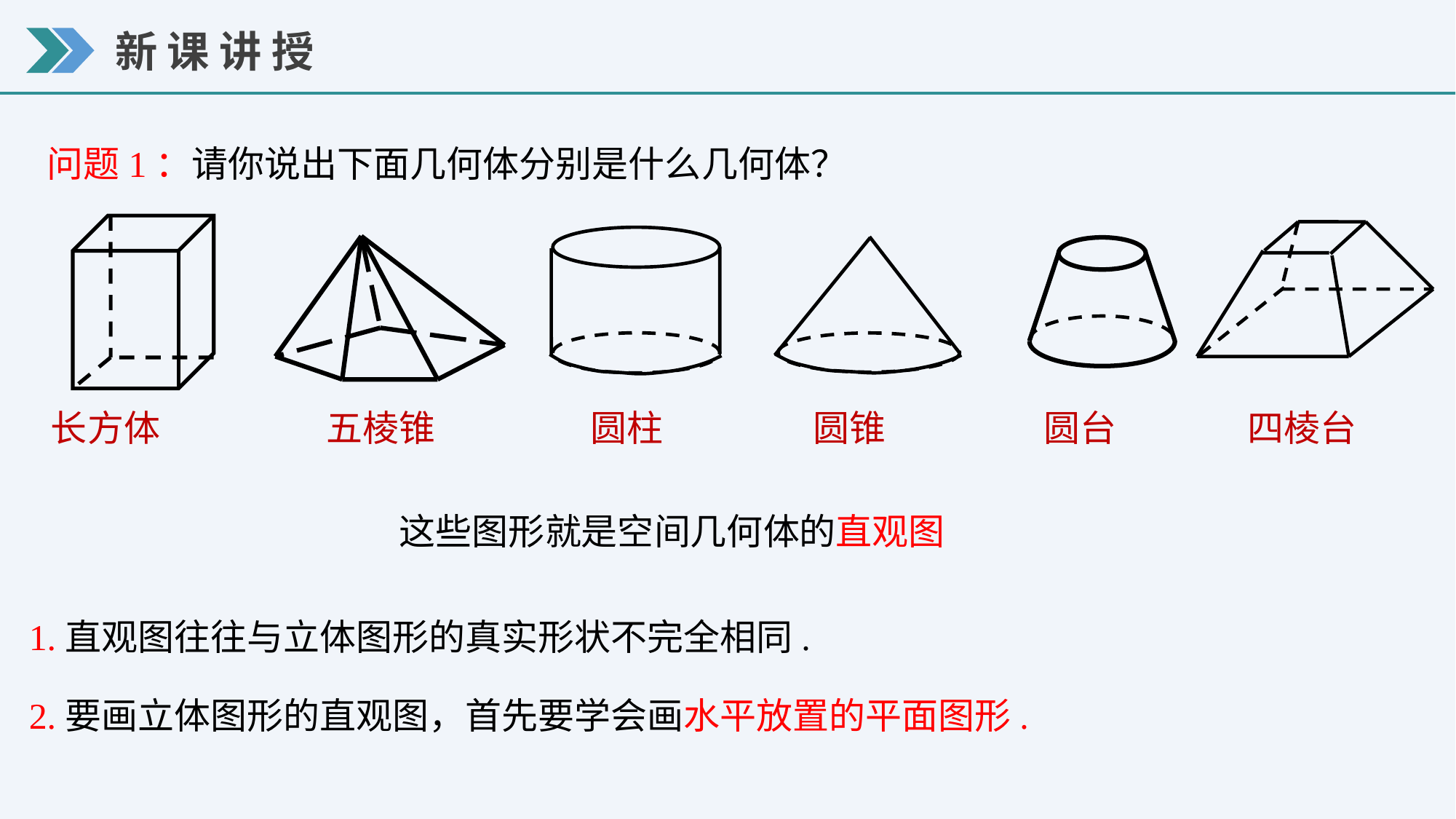

问题1：请你说出下面几何体分别是什么几何体？

长方体
圆锥
五棱锥
圆柱
圆台
四棱台
这些图形就是空间几何体的直观图
1.直观图往往与立体图形的真实形状不完全相同.
2.要画立体图形的直观图，首先要学会画水平放置的平面图形.